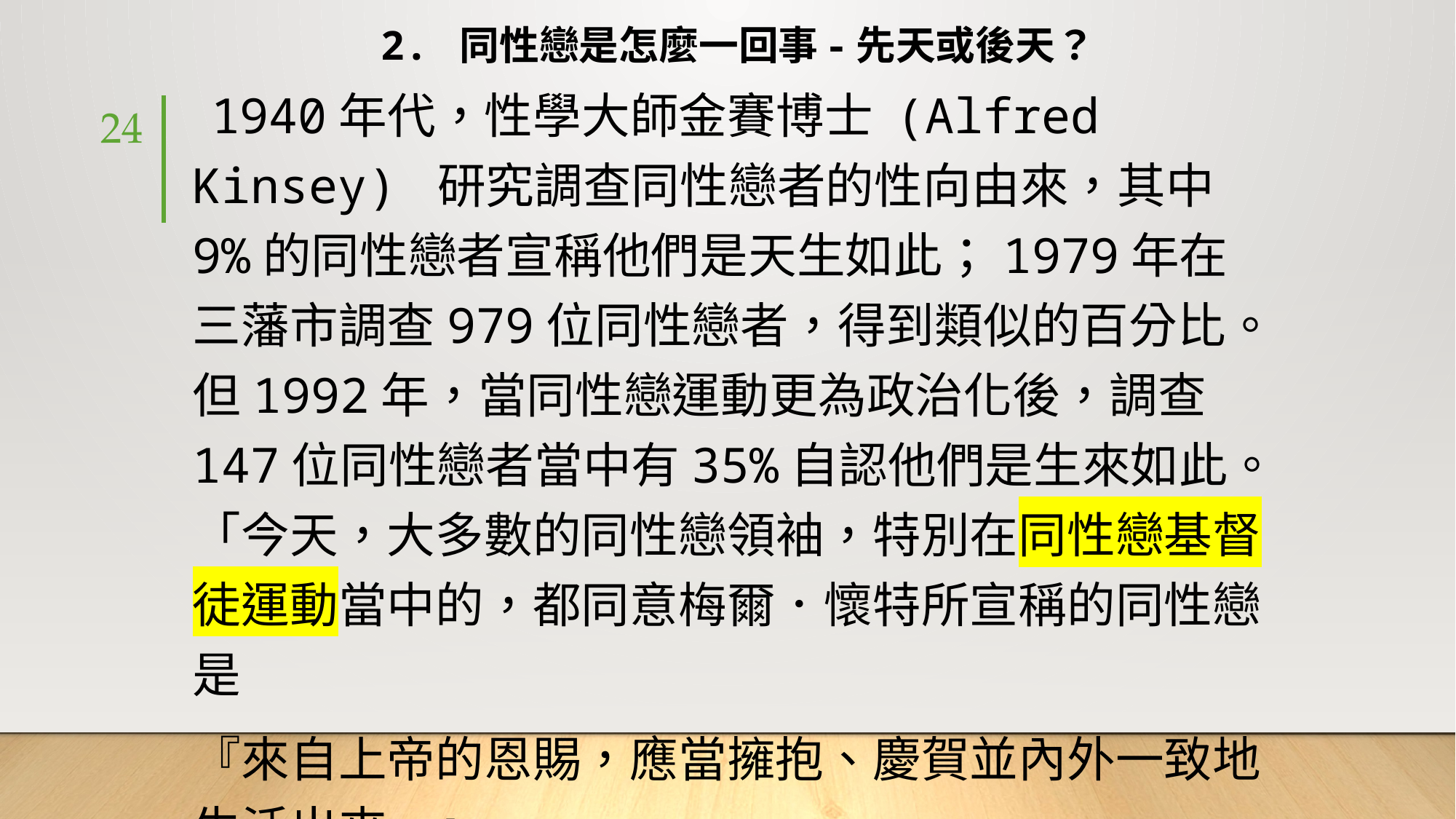

# 2. 同性戀是怎麼一回事-先天或後天？
 1940年代，性學大師金賽博士 (Alfred Kinsey) 研究調查同性戀者的性向由來，其中9%的同性戀者宣稱他們是天生如此；1979年在三藩市調查979位同性戀者，得到類似的百分比。但1992年，當同性戀運動更為政治化後，調查147位同性戀者當中有35%自認他們是生來如此。「今天，大多數的同性戀領袖，特別在同性戀基督徒運動當中的，都同意梅爾．懷特所宣稱的同性戀是
『來自上帝的恩賜，應當擁抱、慶賀並內外一致地生活出來。』」

24